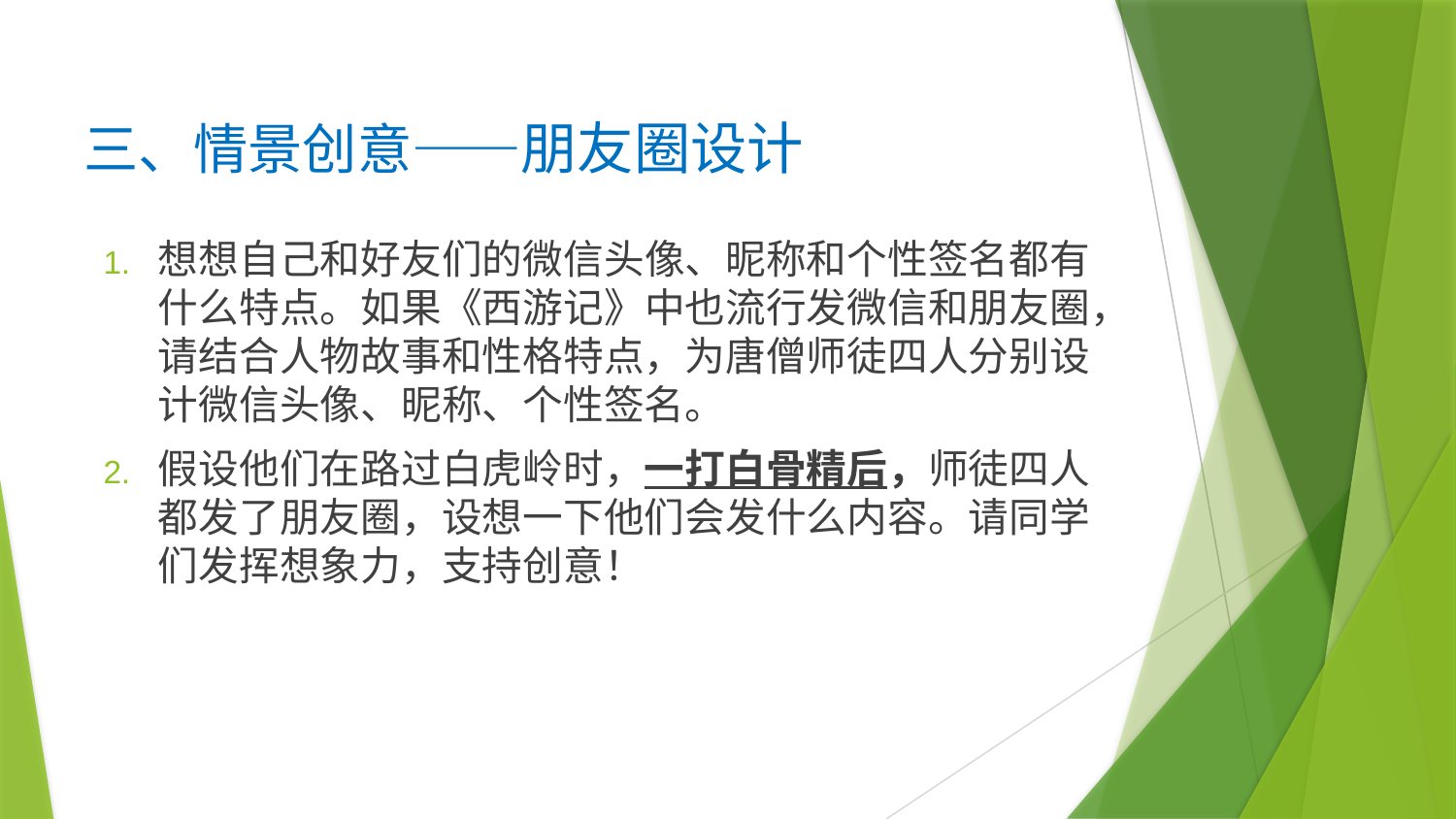

三、情景创意——朋友圈设计
想想自己和好友们的微信头像、昵称和个性签名都有什么特点。如果《西游记》中也流行发微信和朋友圈，请结合人物故事和性格特点，为唐僧师徒四人分别设计微信头像、昵称、个性签名。
假设他们在路过白虎岭时，一打白骨精后，师徒四人都发了朋友圈，设想一下他们会发什么内容。请同学们发挥想象力，支持创意！